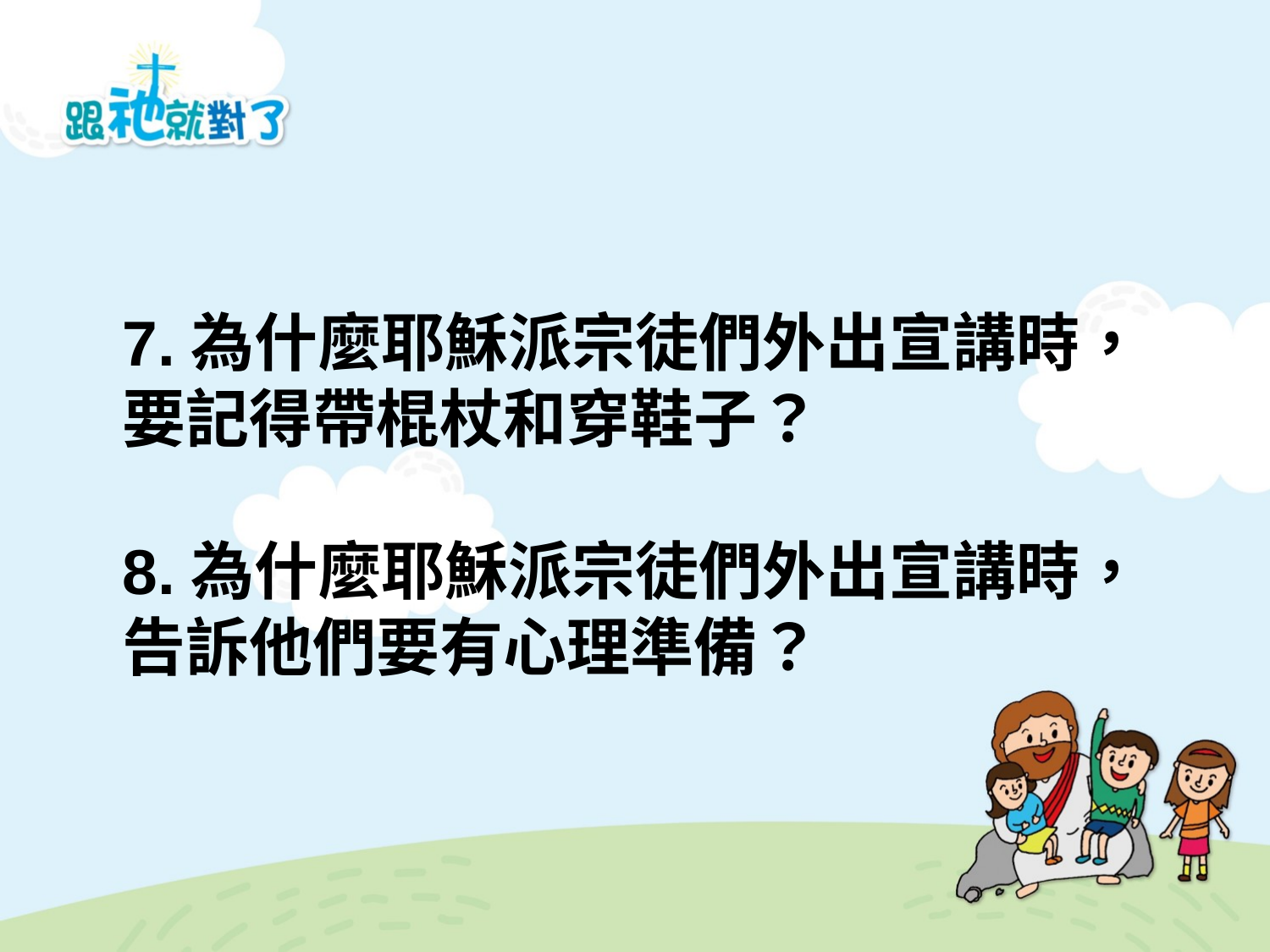

7.為什麼耶穌派宗徒們外出宣講時，要記得帶棍杖和穿鞋子？

8.為什麼耶穌派宗徒們外出宣講時，告訴他們要有心理準備？